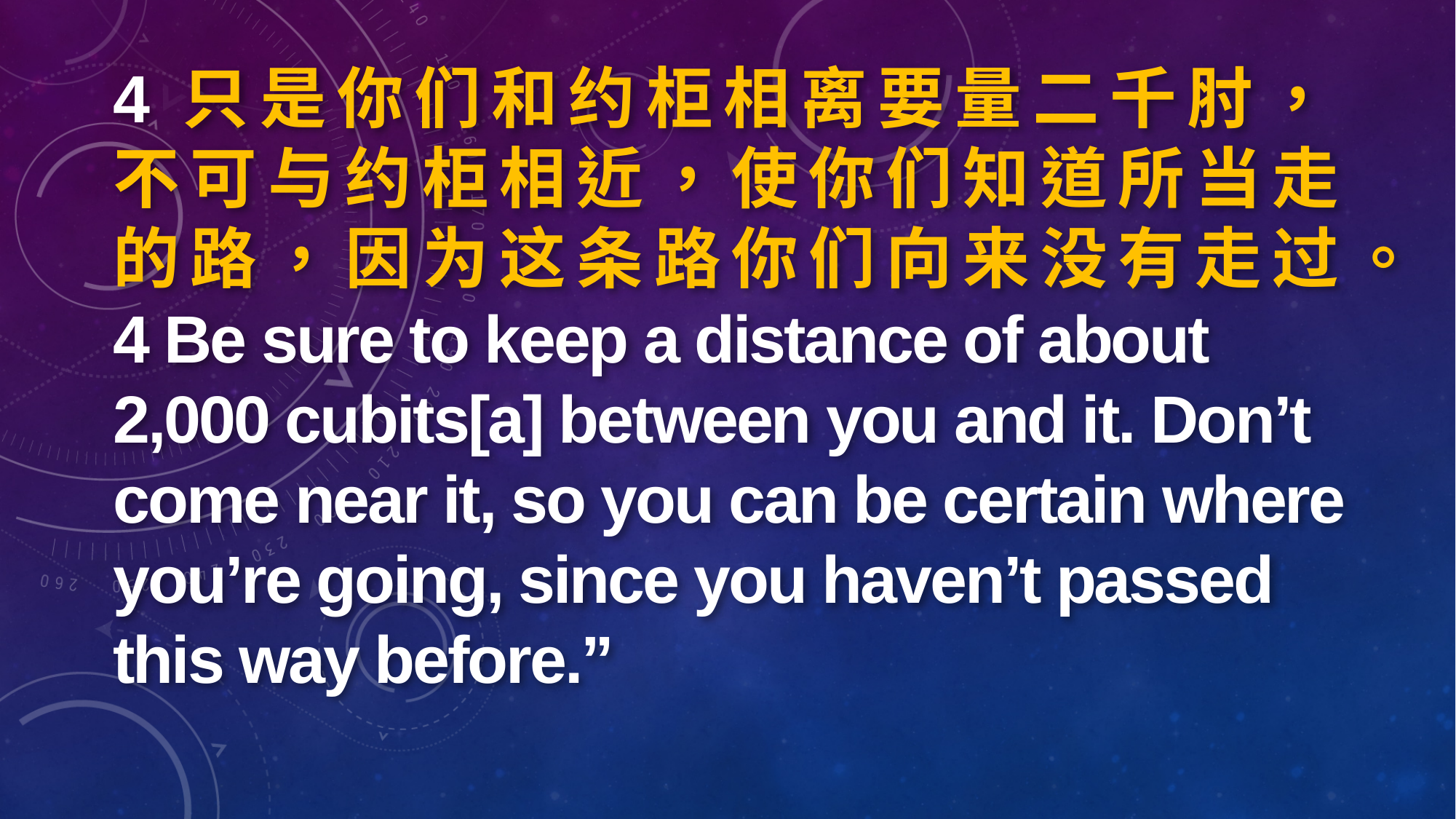

4 只 是 你 们 和 约 柜 相 离 要 量 二 千 肘 ， 不 可 与 约 柜 相 近 ， 使 你 们 知 道 所 当 走 的 路 ， 因 为 这 条 路 你 们 向 来 没 有 走 过 。
4 Be sure to keep a distance of about 2,000 cubits[a] between you and it. Don’t come near it, so you can be certain where you’re going, since you haven’t passed this way before.”